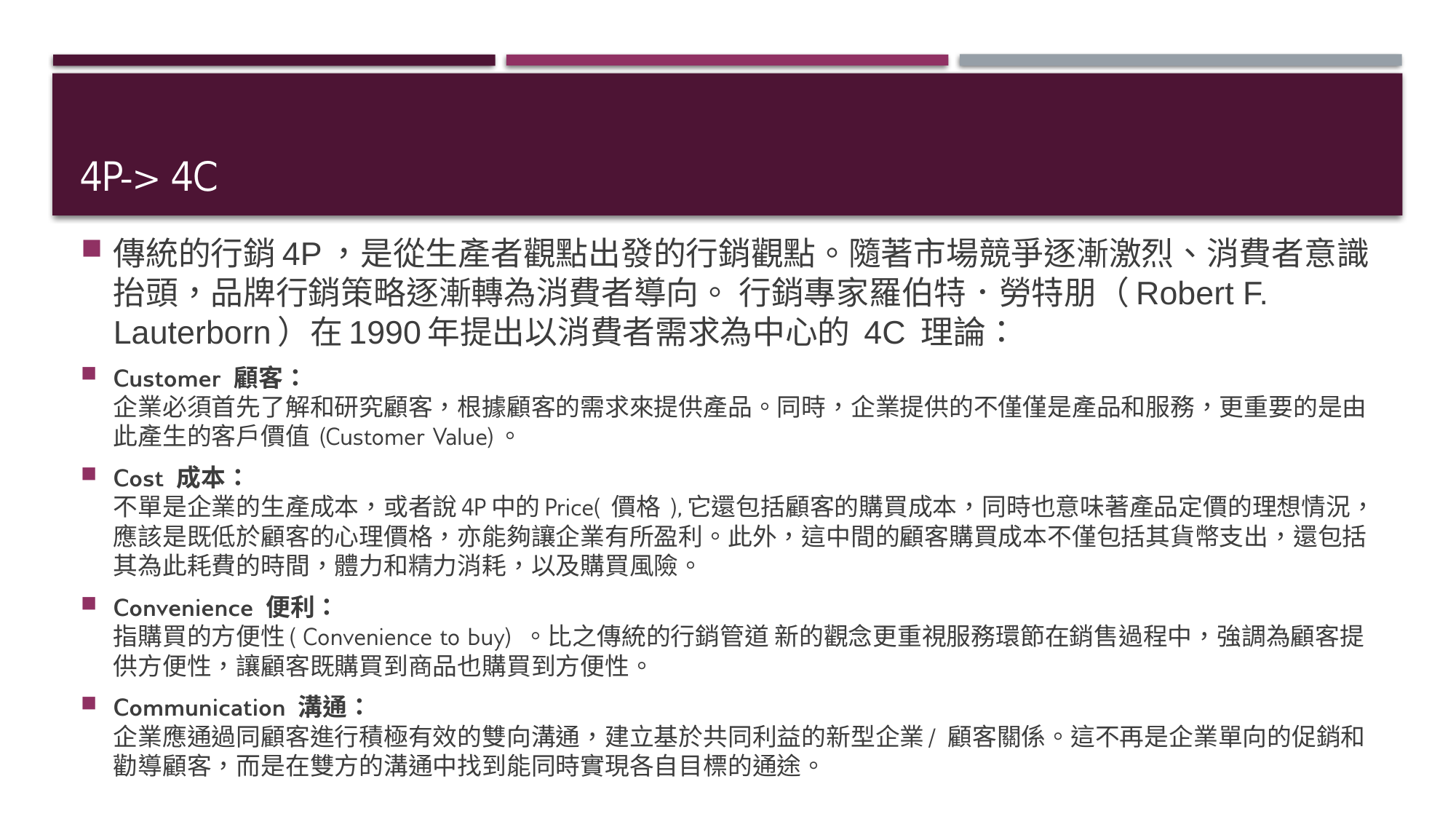

# 4P-> 4C
傳統的行銷4P，是從生產者觀點出發的行銷觀點。隨著市場競爭逐漸激烈、消費者意識抬頭，品牌行銷策略逐漸轉為消費者導向。 行銷專家羅伯特．勞特朋（Robert F. Lauterborn）在1990年提出以消費者需求為中心的 4C 理論：
Customer 顧客：
企業必須首先了解和研究顧客，根據顧客的需求來提供產品。同時，企業提供的不僅僅是產品和服務，更重要的是由此產生的客戶價值 (Customer Value)。
Cost 成本：
不單是企業的生產成本，或者說4P中的Price( 價格 ),它還包括顧客的購買成本，同時也意味著產品定價的理想情況，應該是既低於顧客的心理價格，亦能夠讓企業有所盈利。此外，這中間的顧客購買成本不僅包括其貨幣支出，還包括其為此耗費的時間，體力和精力消耗，以及購買風險。
Convenience 便利：
指購買的方便性( Convenience to buy) 。比之傳統的行銷管道 新的觀念更重視服務環節在銷售過程中，強調為顧客提供方便性，讓顧客既購買到商品也購買到方便性。
Communication 溝通：
企業應通過同顧客進行積極有效的雙向溝通，建立基於共同利益的新型企業/ 顧客關係。這不再是企業單向的促銷和勸導顧客，而是在雙方的溝通中找到能同時實現各自目標的通途。